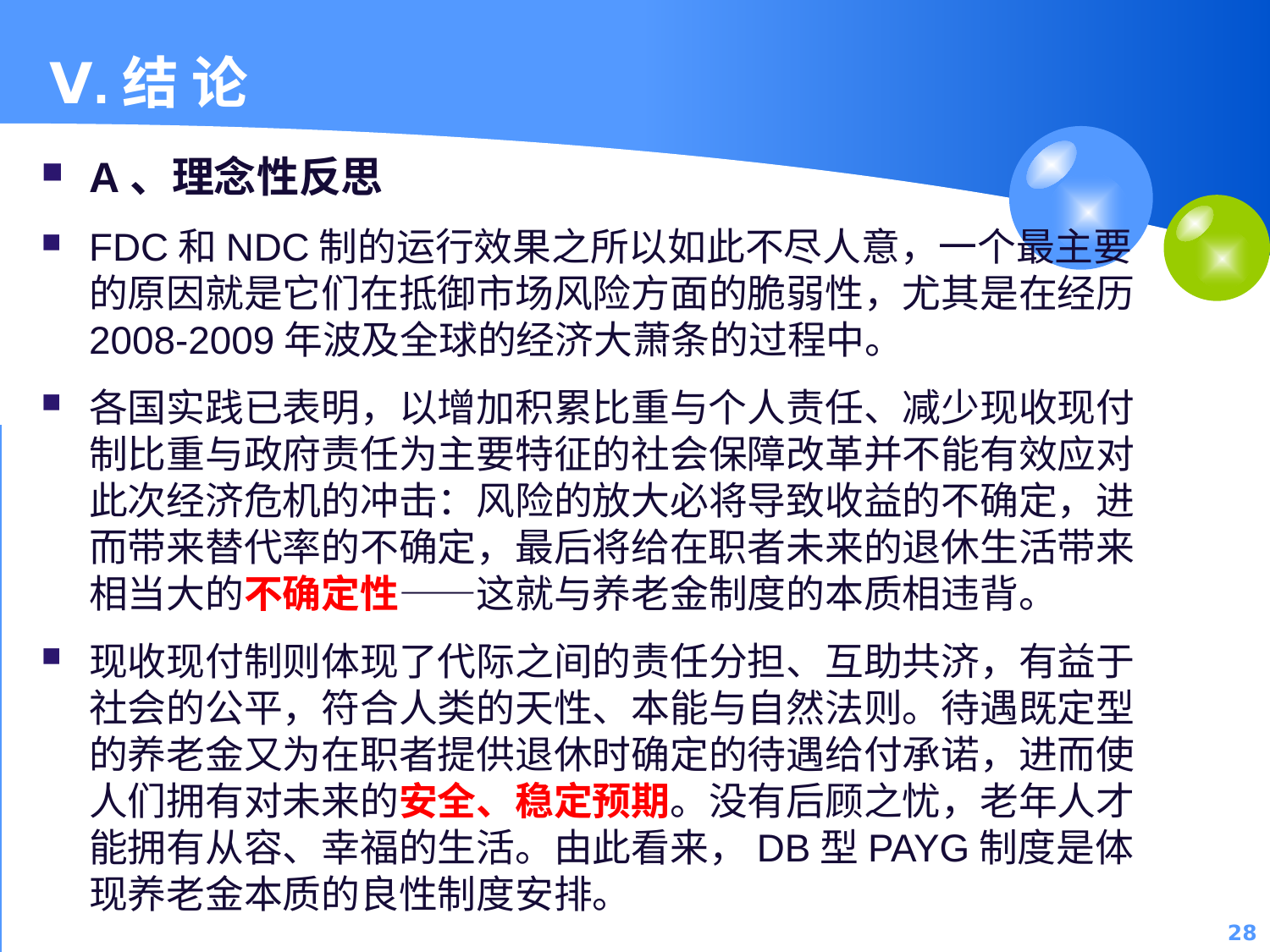

28
# Ⅴ.结 论
A、理念性反思
FDC和NDC制的运行效果之所以如此不尽人意，一个最主要的原因就是它们在抵御市场风险方面的脆弱性，尤其是在经历2008-2009年波及全球的经济大萧条的过程中。
各国实践已表明，以增加积累比重与个人责任、减少现收现付制比重与政府责任为主要特征的社会保障改革并不能有效应对此次经济危机的冲击：风险的放大必将导致收益的不确定，进而带来替代率的不确定，最后将给在职者未来的退休生活带来相当大的不确定性——这就与养老金制度的本质相违背。
现收现付制则体现了代际之间的责任分担、互助共济，有益于社会的公平，符合人类的天性、本能与自然法则。待遇既定型的养老金又为在职者提供退休时确定的待遇给付承诺，进而使人们拥有对未来的安全、稳定预期。没有后顾之忧，老年人才能拥有从容、幸福的生活。由此看来，DB型PAYG制度是体现养老金本质的良性制度安排。